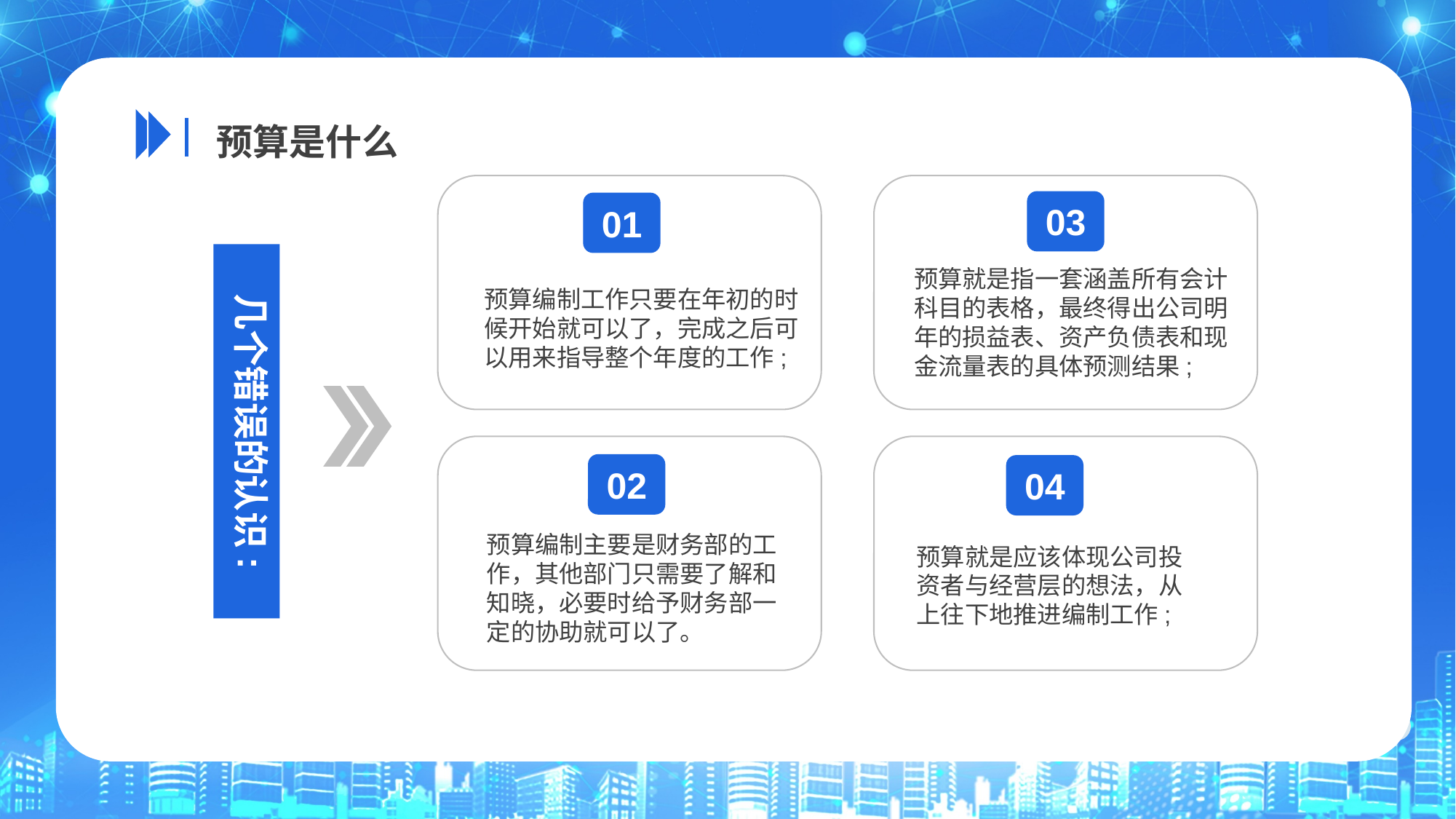

预算是什么

03
01
几个错误的认识:
预算就是指一套涵盖所有会计科目的表格，最终得出公司明年的损益表、资产负债表和现金流量表的具体预测结果;
预算编制工作只要在年初的时候开始就可以了，完成之后可以用来指导整个年度的工作;

02
04
预算编制主要是财务部的工作，其他部门只需要了解和知晓，必要时给予财务部一定的协助就可以了。
预算就是应该体现公司投资者与经营层的想法，从上往下地推进编制工作;